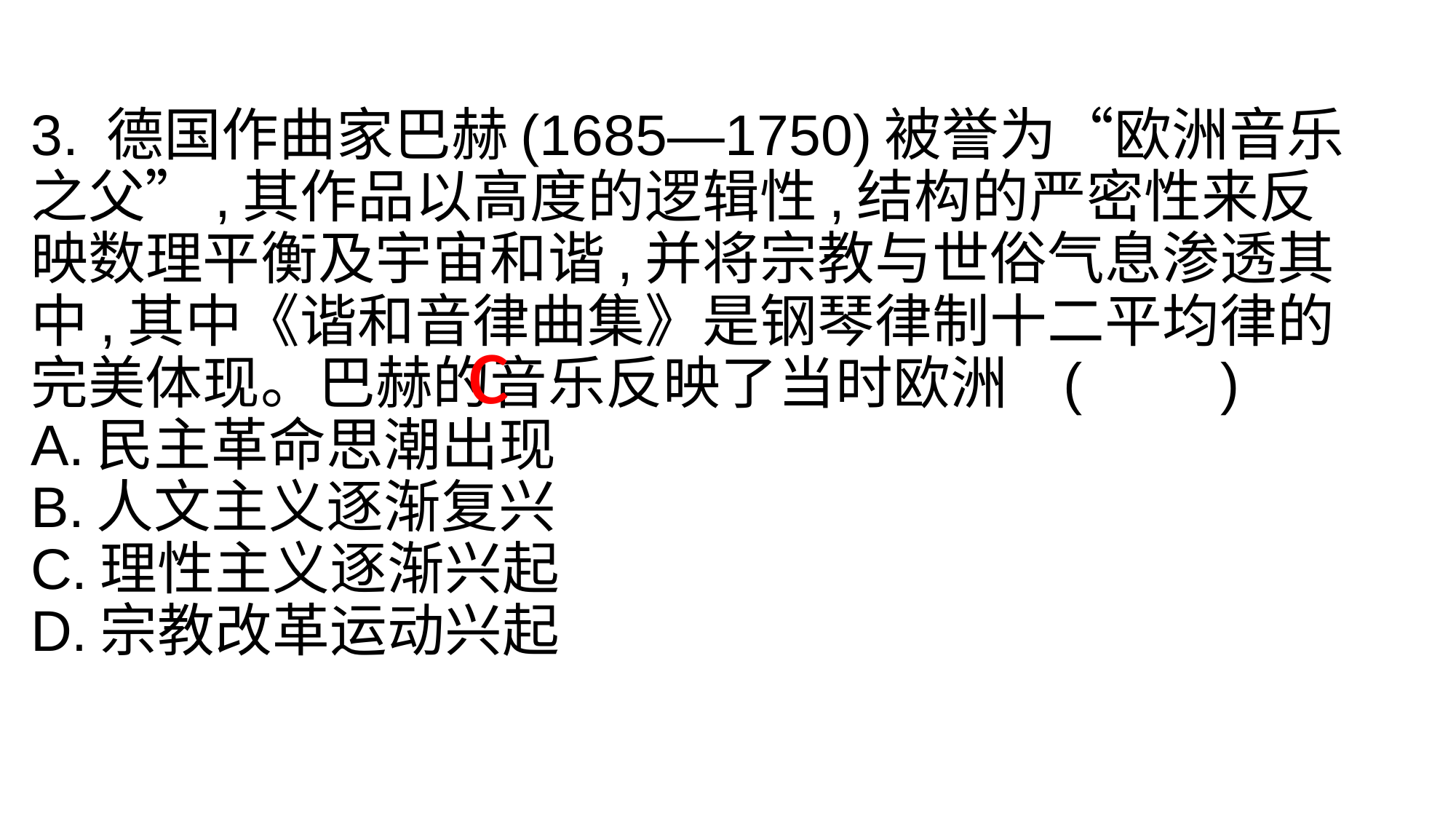

# 3. 德国作曲家巴赫(1685—1750)被誉为“欧洲音乐之父”,其作品以高度的逻辑性,结构的严密性来反映数理平衡及宇宙和谐,并将宗教与世俗气息渗透其中,其中《谐和音律曲集》是钢琴律制十二平均律的完美体现。巴赫的音乐反映了当时欧洲	(　　) A.民主革命思潮出现 B.人文主义逐渐复兴 C.理性主义逐渐兴起 D.宗教改革运动兴起
c